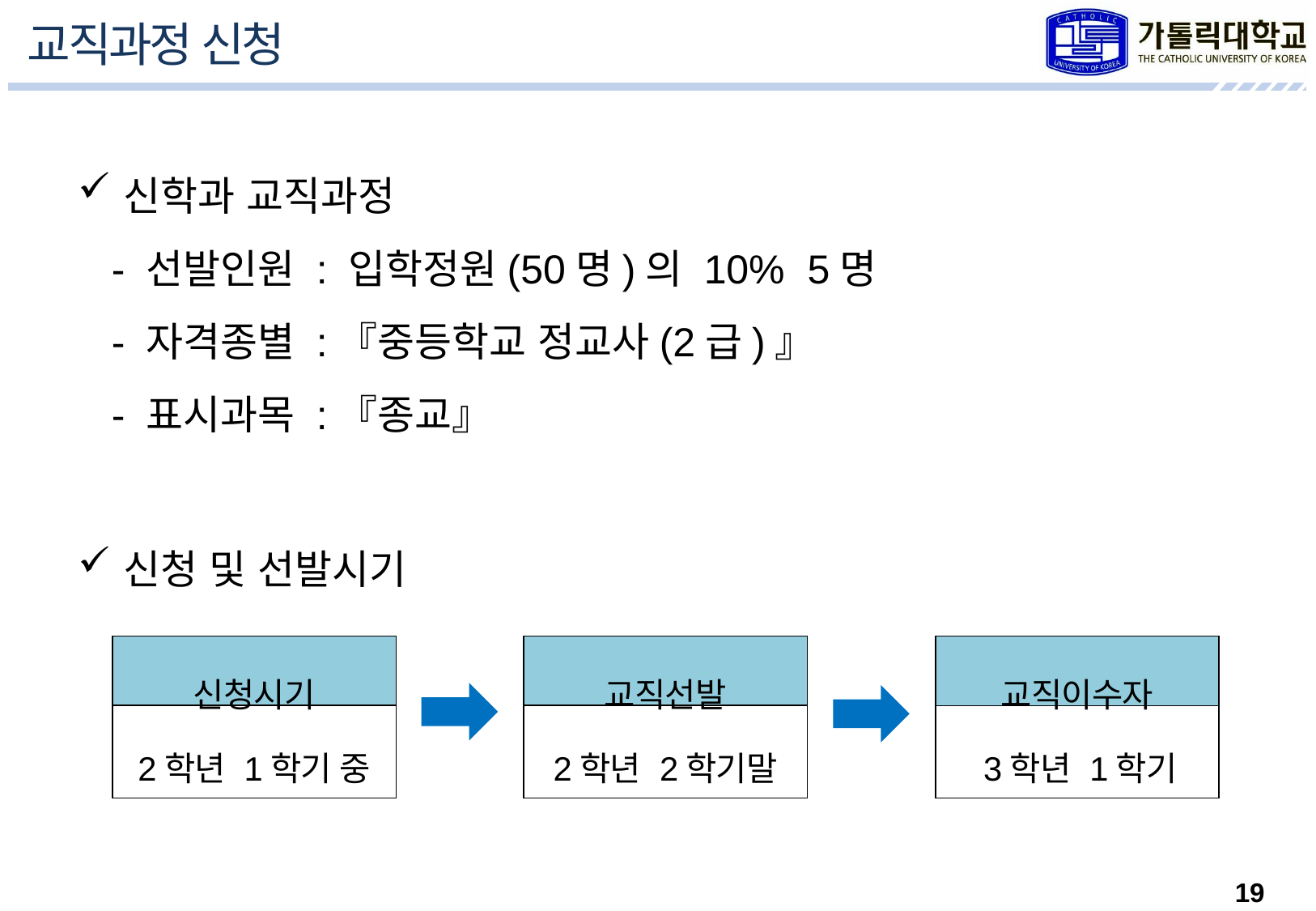

교직과정 신청
신학과 교직과정
   - 선발인원 : 입학정원(50명)의 10%  5명
   - 자격종별 :『중등학교 정교사(2급)』
   - 표시과목 :『종교』

신청 및 선발시기

| 신청시기 |
| --- |
| 2학년 1학기 중 |
| 교직선발 |
| --- |
| 2학년 2학기말 |
| 교직이수자 |
| --- |
| 3학년 1학기 |